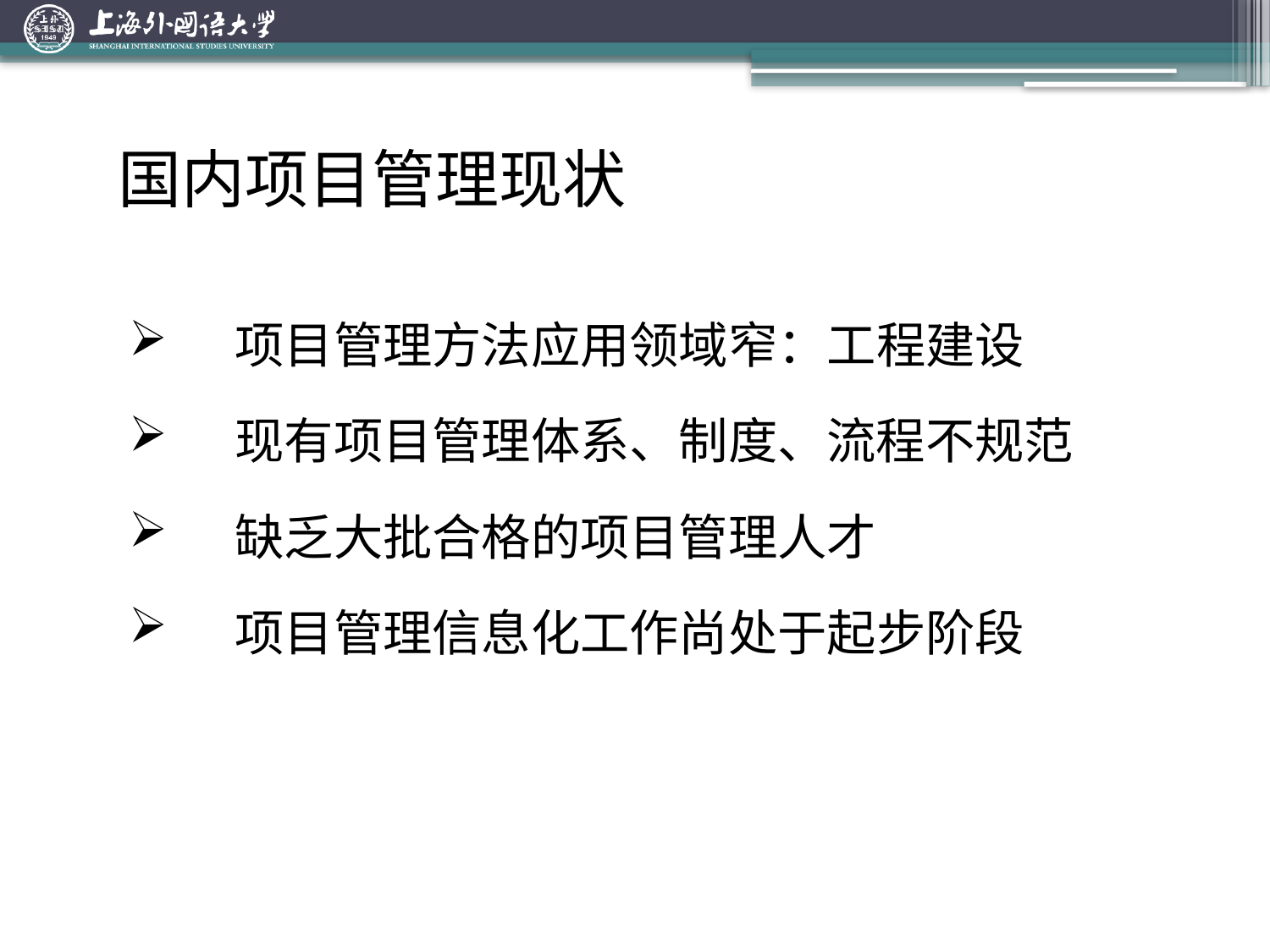

国内项目管理现状
     项目管理方法应用领域窄：工程建设
     现有项目管理体系、制度、流程不规范
     缺乏大批合格的项目管理人才
     项目管理信息化工作尚处于起步阶段